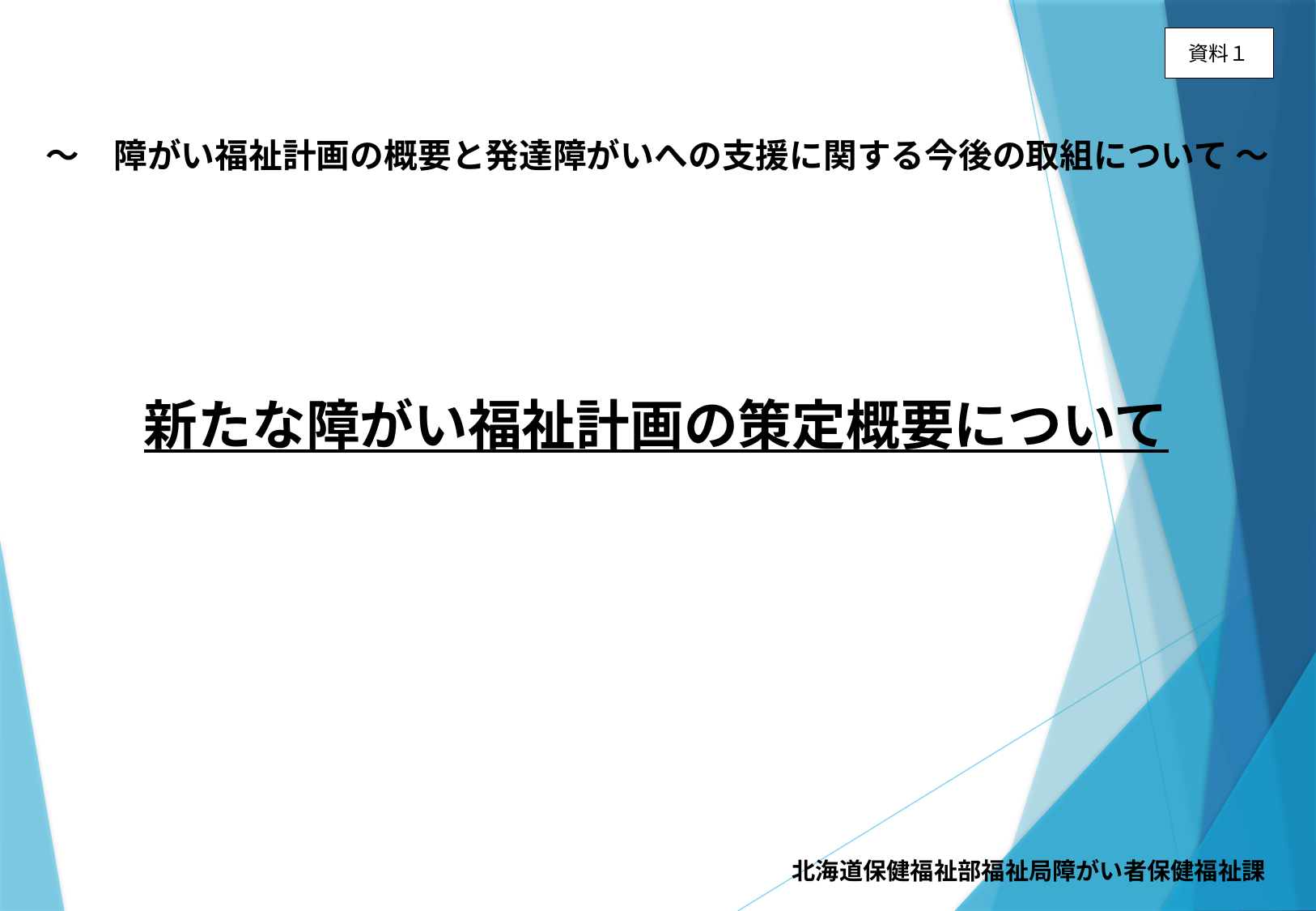

資料１
～　障がい福祉計画の概要と発達障がいへの支援に関する今後の取組について ～
新たな障がい福祉計画の策定概要について
北海道保健福祉部福祉局障がい者保健福祉課